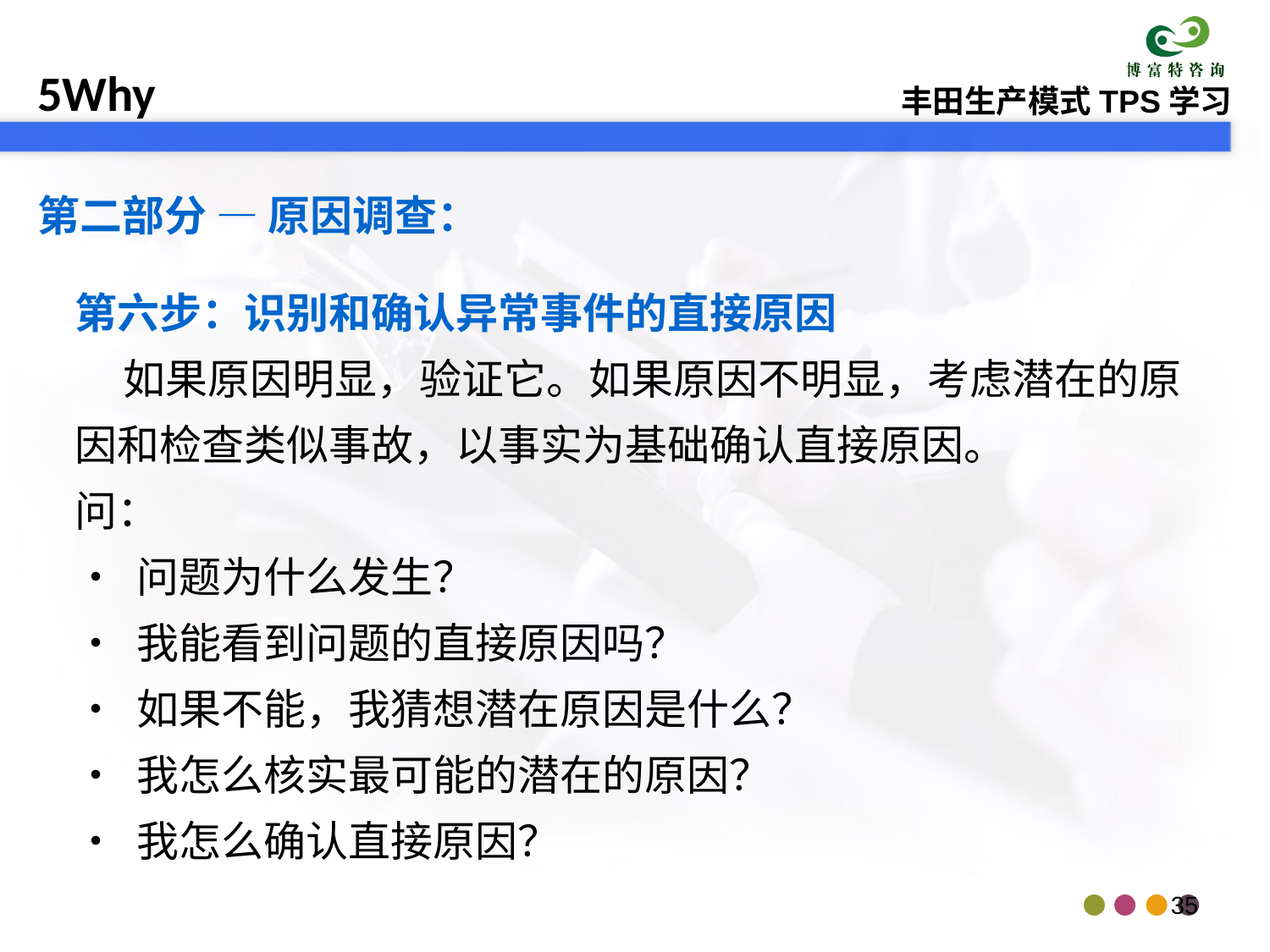

第二部分 — 原因调查：
第六步：识别和确认异常事件的直接原因
    如果原因明显，验证它。如果原因不明显，考虑潜在的原因和检查类似事故，以事实为基础确认直接原因。
问：
• 问题为什么发生？
• 我能看到问题的直接原因吗？
• 如果不能，我猜想潜在原因是什么？
• 我怎么核实最可能的潜在的原因？
• 我怎么确认直接原因？